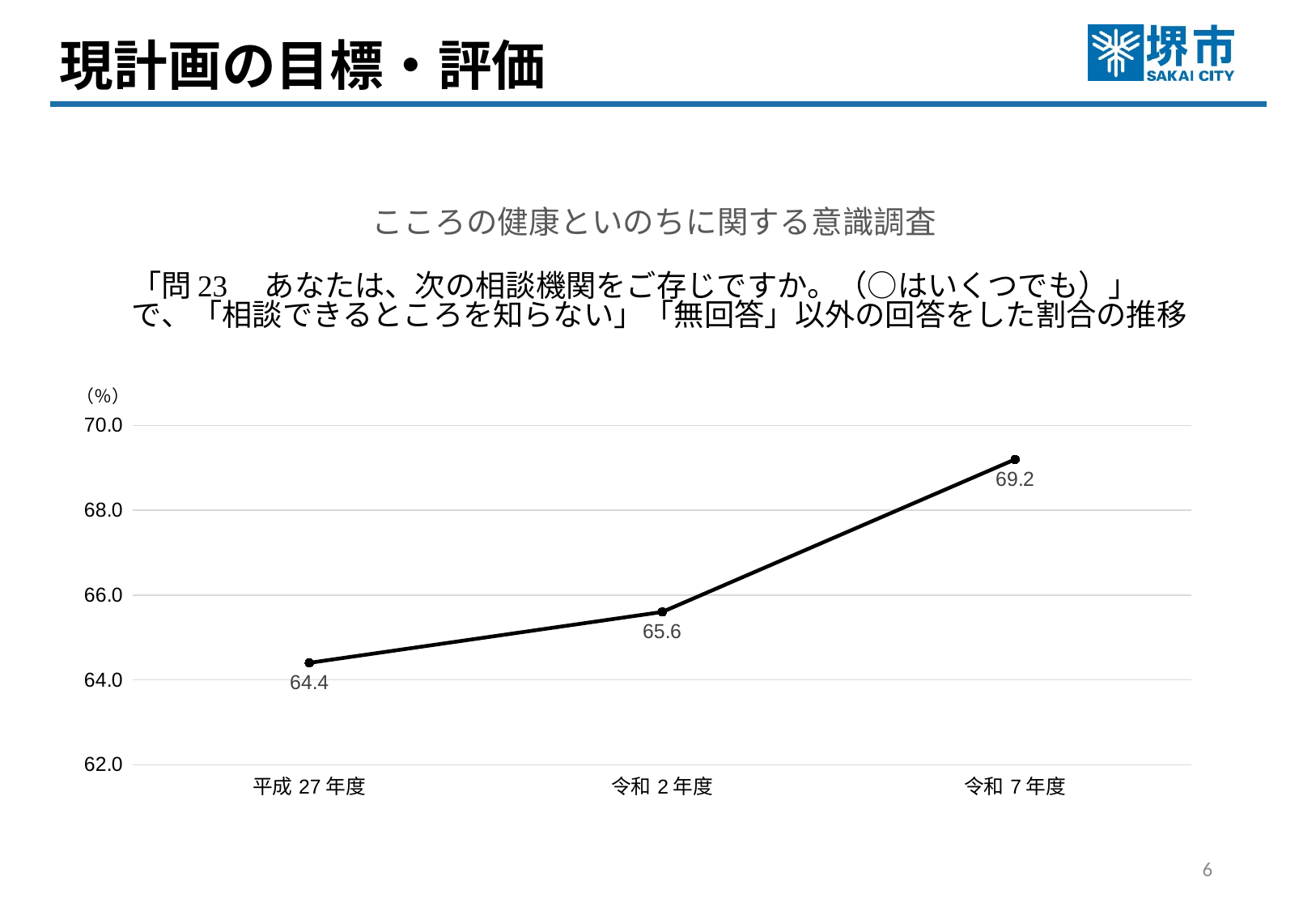

現計画の目標・評価

### Chart:

| Category | こころの健康といのちに関する意識調査 |
|---|---|
| 平成27年度 | 64.4 |
| 令和2年度 | 65.6 |
| 令和7年度 | 69.2 |
（％）
6